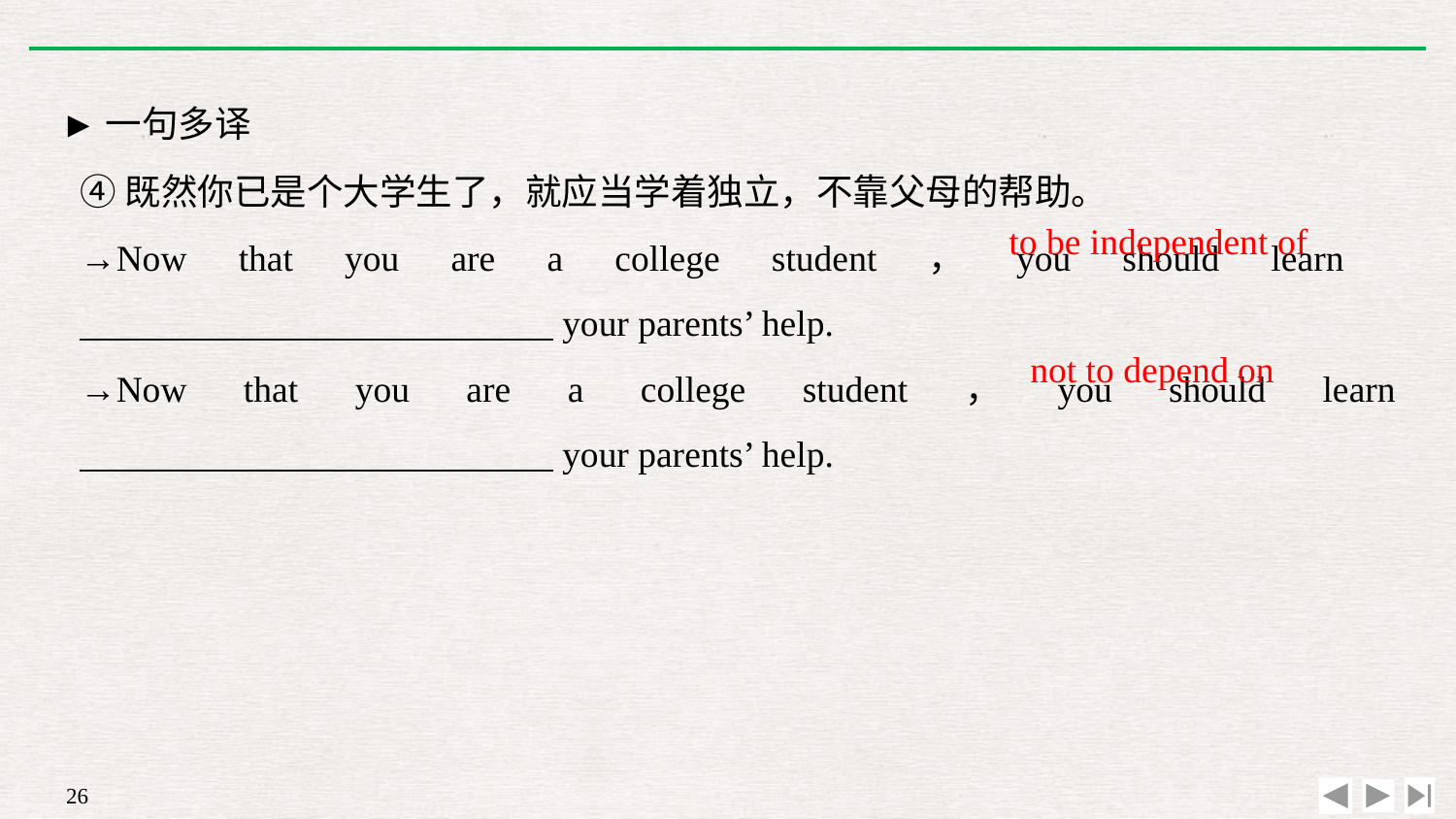

►一句多译
④既然你已是个大学生了，就应当学着独立，不靠父母的帮助。
→Now that you are a college student，you should learn  __________________________ your parents’ help.
→Now that you are a college student，you should learn __________________________ your parents’ help.
to be independent of
not to depend on